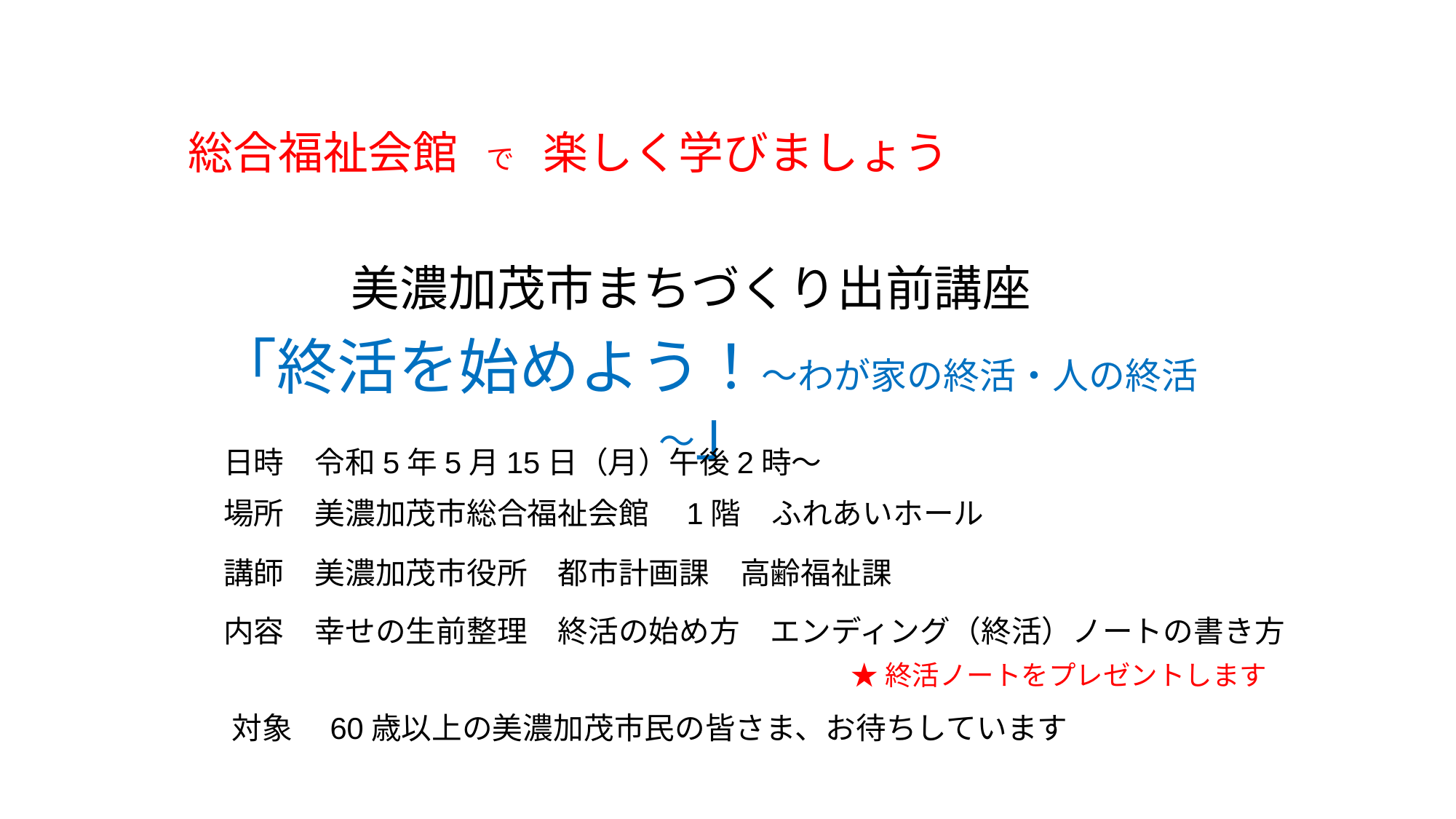

# 総合福祉会館　で　楽しく学びましょう
　美濃加茂市まちづくり出前講座
「終活を始めよう！～わが家の終活・人の終活～」
日時　令和5年5月15日（月）午後2時～
場所　美濃加茂市総合福祉会館　1階　ふれあいホール
講師　美濃加茂市役所　都市計画課　高齢福祉課

内容　幸せの生前整理　終活の始め方　エンディング（終活）ノートの書き方
★終活ノートをプレゼントします
対象　60歳以上の美濃加茂市民の皆さま、お待ちしています